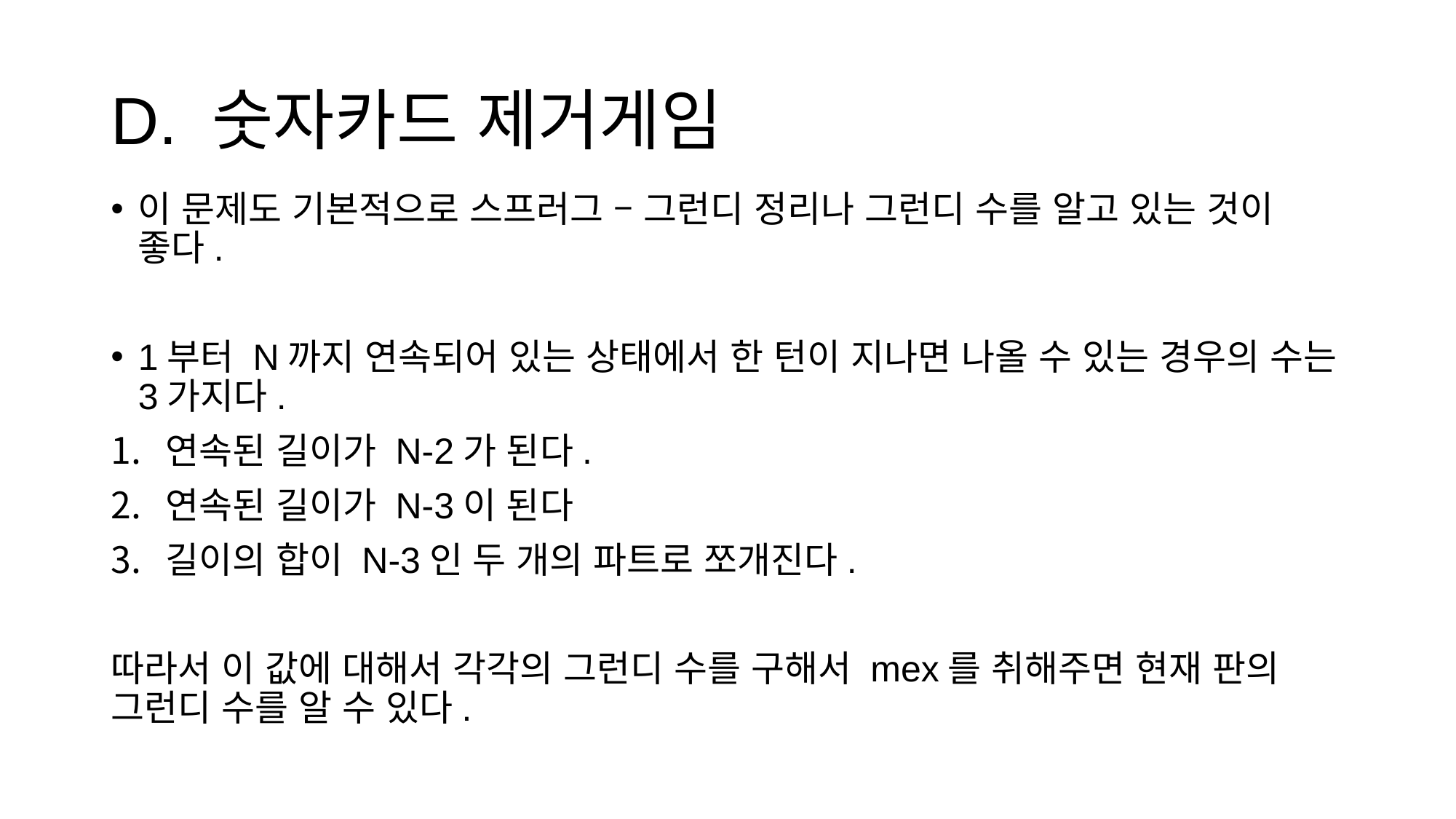

# D. 숫자카드 제거게임
이 문제도 기본적으로 스프러그 – 그런디 정리나 그런디 수를 알고 있는 것이 좋다.

1부터 N까지 연속되어 있는 상태에서 한 턴이 지나면 나올 수 있는 경우의 수는 3가지다.
연속된 길이가 N-2가 된다.
연속된 길이가 N-3이 된다
길이의 합이 N-3인 두 개의 파트로 쪼개진다.

따라서 이 값에 대해서 각각의 그런디 수를 구해서 mex를 취해주면 현재 판의 그런디 수를 알 수 있다.